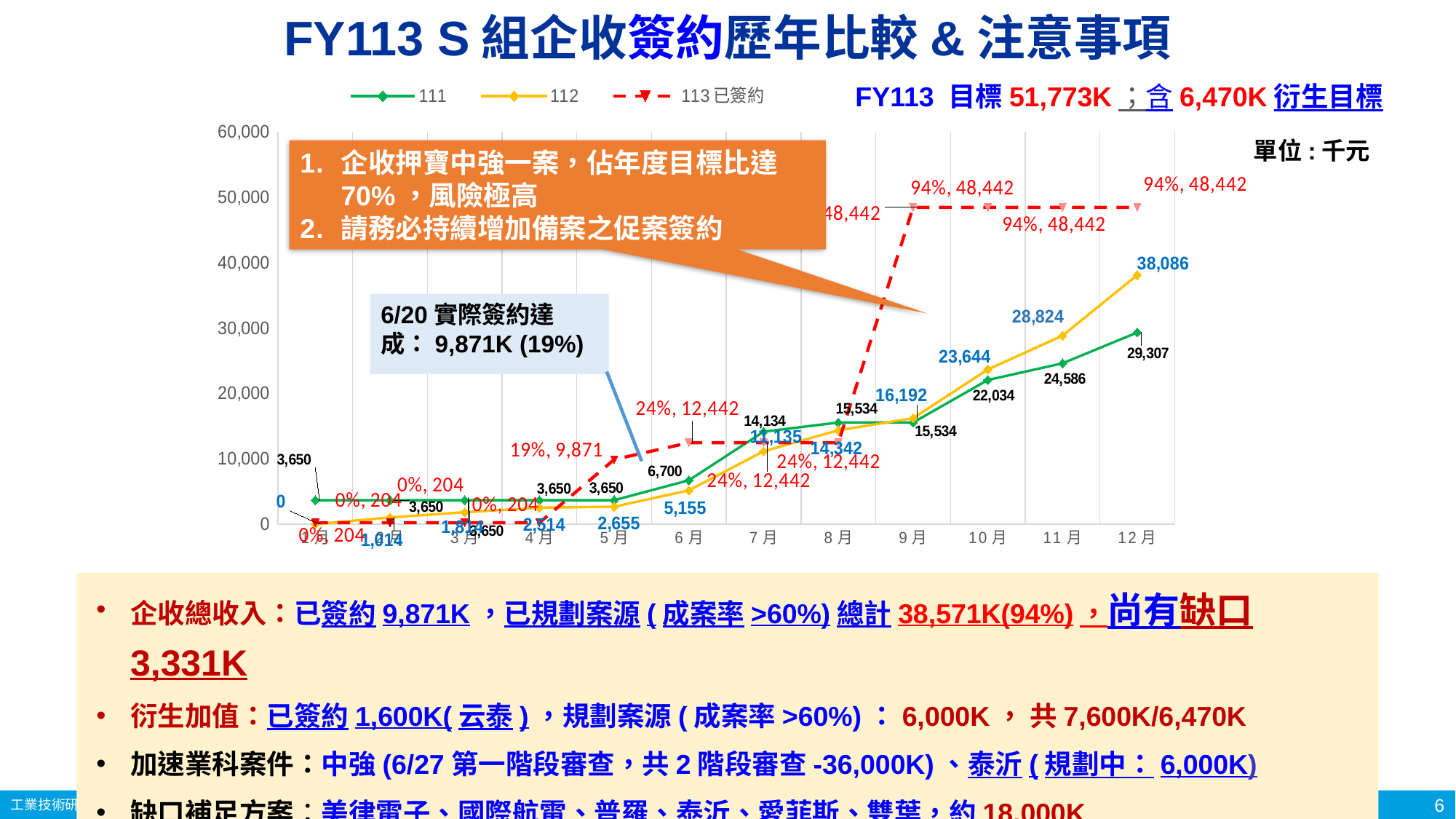

# FY113 S組企收簽約歷年比較&注意事項

[unsupported chart]

FY113 目標51,773K；含6,470K衍生目標
單位:千元
企收押寶中強一案，佔年度目標比達70%，風險極高
請務必持續增加備案之促案簽約
6/20實際簽約達成：9,871K (19%)
企收總收入：已簽約9,871K，已規劃案源(成案率>60%)總計38,571K(94%)，尚有缺口3,331K
衍生加值：已簽約1,600K(云泰)，規劃案源(成案率>60%)：6,000K， 共7,600K/6,470K
加速業科案件：中強(6/27第一階段審查，共2階段審查-36,000K)、泰沂(規劃中：6,000K)
缺口補足方案：美律電子、國際航電、普羅、泰沂、愛菲斯、雙葉，約18,000K